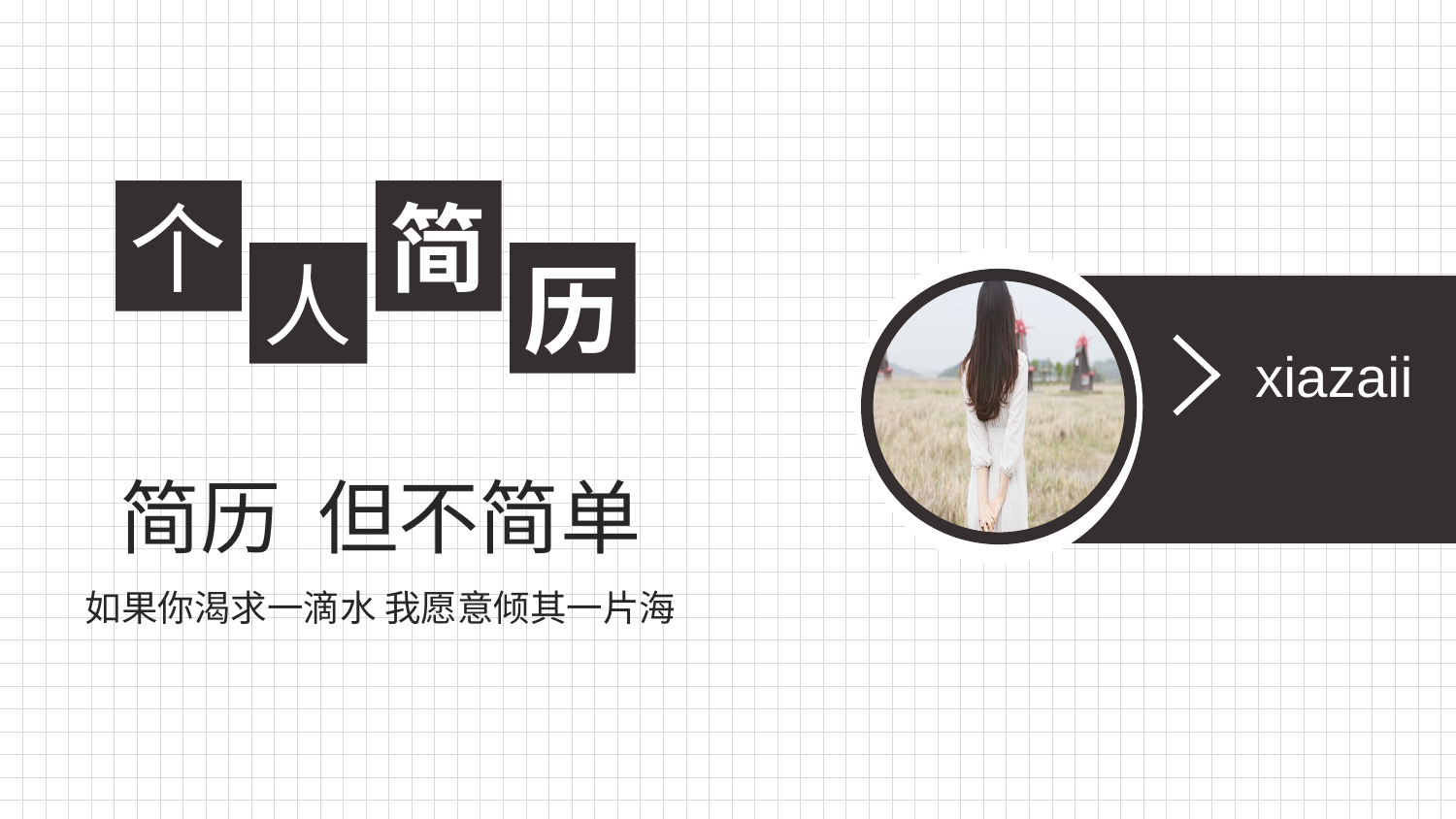

个
简
人
历

xiazaii
简历  但不简单
如果你渴求一滴水 我愿意倾其一片海